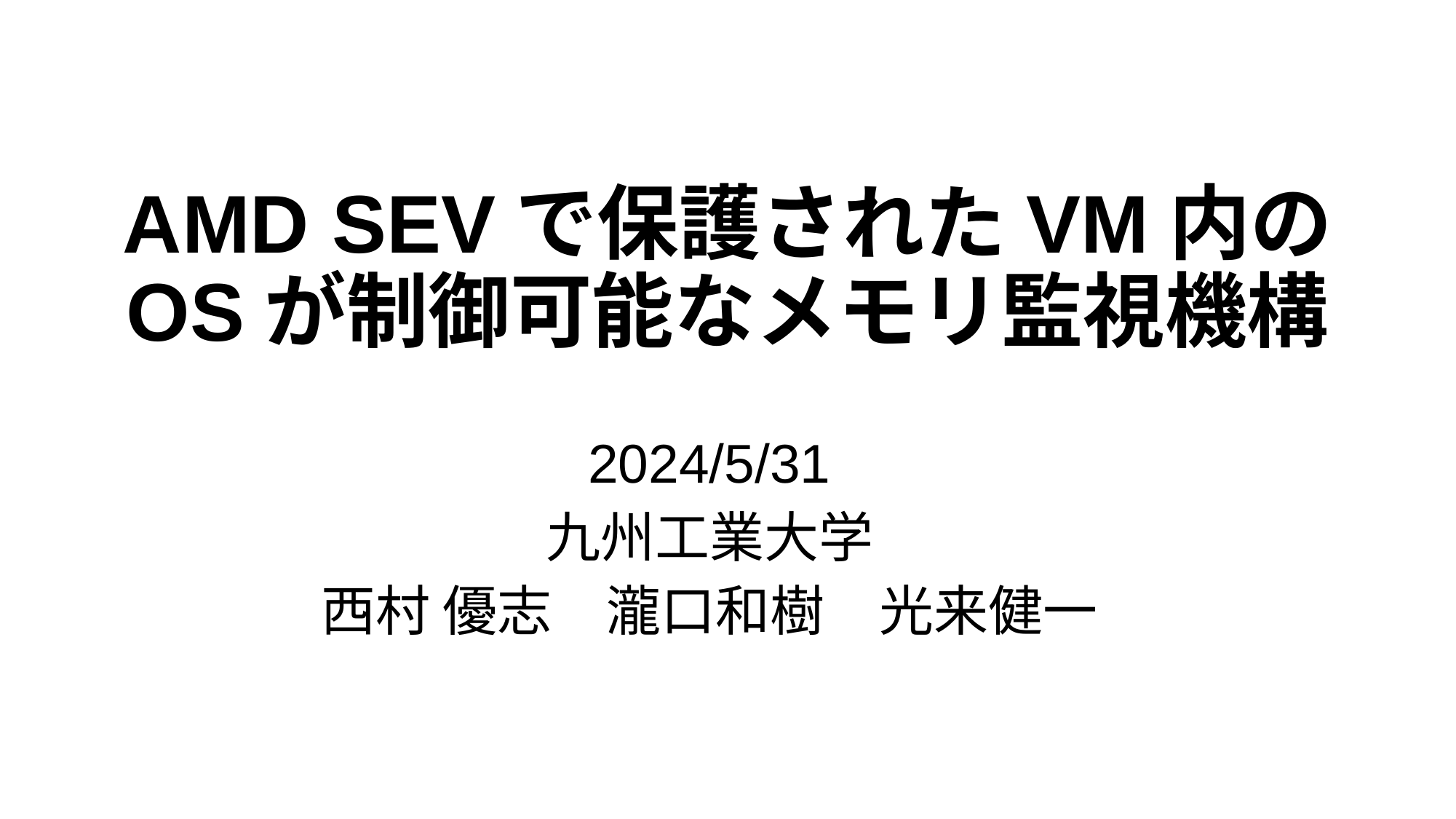

# AMD SEVで保護されたVM内の OSが制御可能なメモリ監視機構
2024/5/31
九州工業大学
西村 優志　瀧口和樹　光来健一